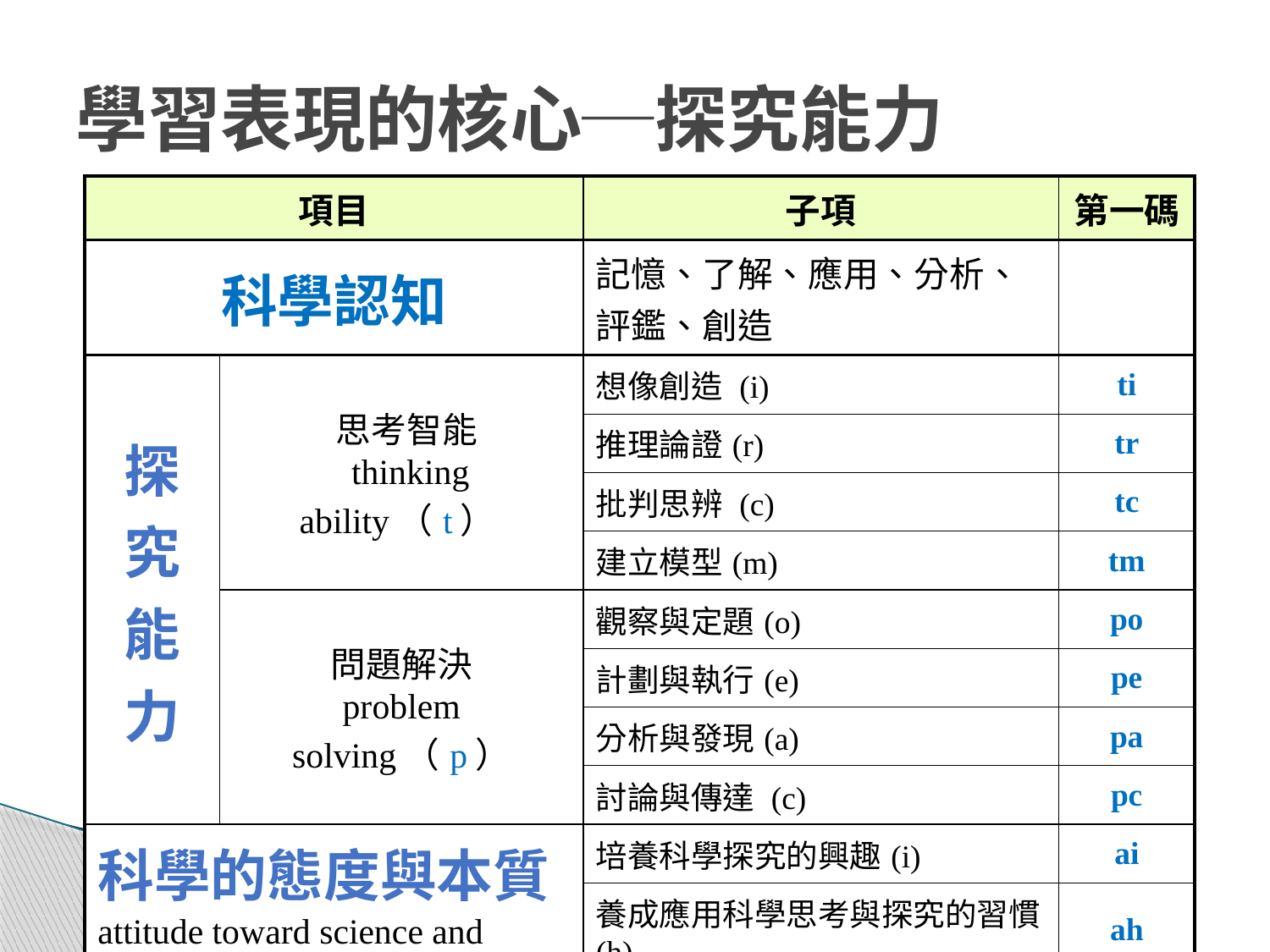

# 學習表現的核心─探究能力
| 項目 |  | 子項 | 第一碼 |
| --- | --- | --- | --- |
| 科學認知 |  | 記憶、了解、應用、分析、評鑑、創造 |  |
| 探究能力 | 思考智能 thinking ability（t） | 想像創造 (i) | ti |
|  |  | 推理論證(r) | tr |
|  |  | 批判思辨 (c) | tc |
|  |  | 建立模型(m) | tm |
|  | 問題解決 problem solving（p） | 觀察與定題(o) | po |
|  |  | 計劃與執行(e) | pe |
|  |  | 分析與發現(a) | pa |
|  |  | 討論與傳達 (c) | pc |
| 科學的態度與本質 attitude toward science and nature of science（a） |  | 培養科學探究的興趣(i) | ai |
|  |  | 養成應用科學思考與探究的習慣(h) | ah |
|  |  | 認識科學本質(n) | an |